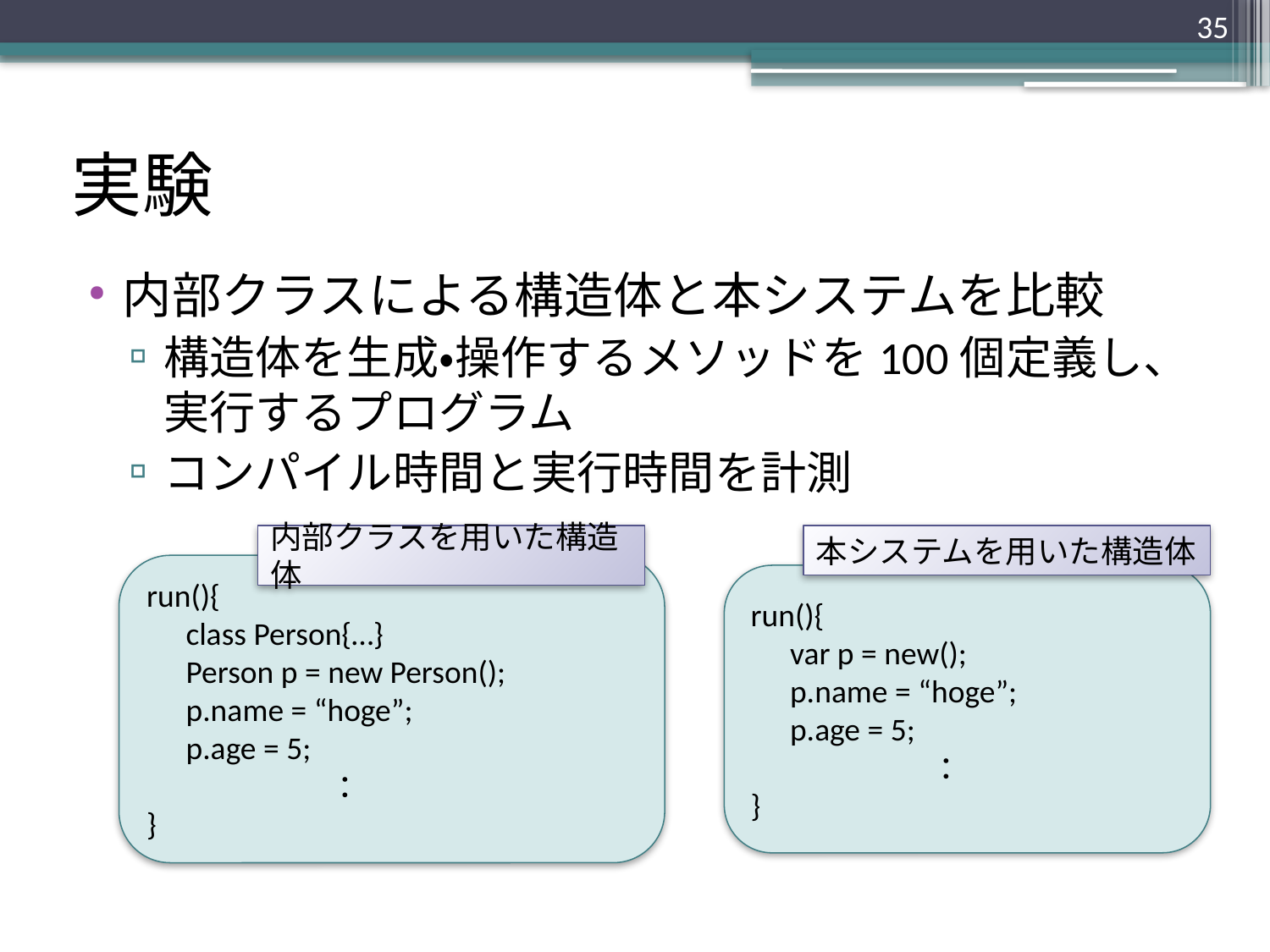

35
# 実験
内部クラスによる構造体と本システムを比較
構造体を生成・操作するメソッドを100個定義し、実行するプログラム
コンパイル時間と実行時間を計測

内部クラスを用いた構造体
本システムを用いた構造体
run(){
　class Person{…}
　Person p = new Person();
　p.name = “hoge”;
　p.age = 5;
　　　　　　：
}
run(){
　var p = new();
　p.name = “hoge”;
　p.age = 5;
　  　　　  　：
}